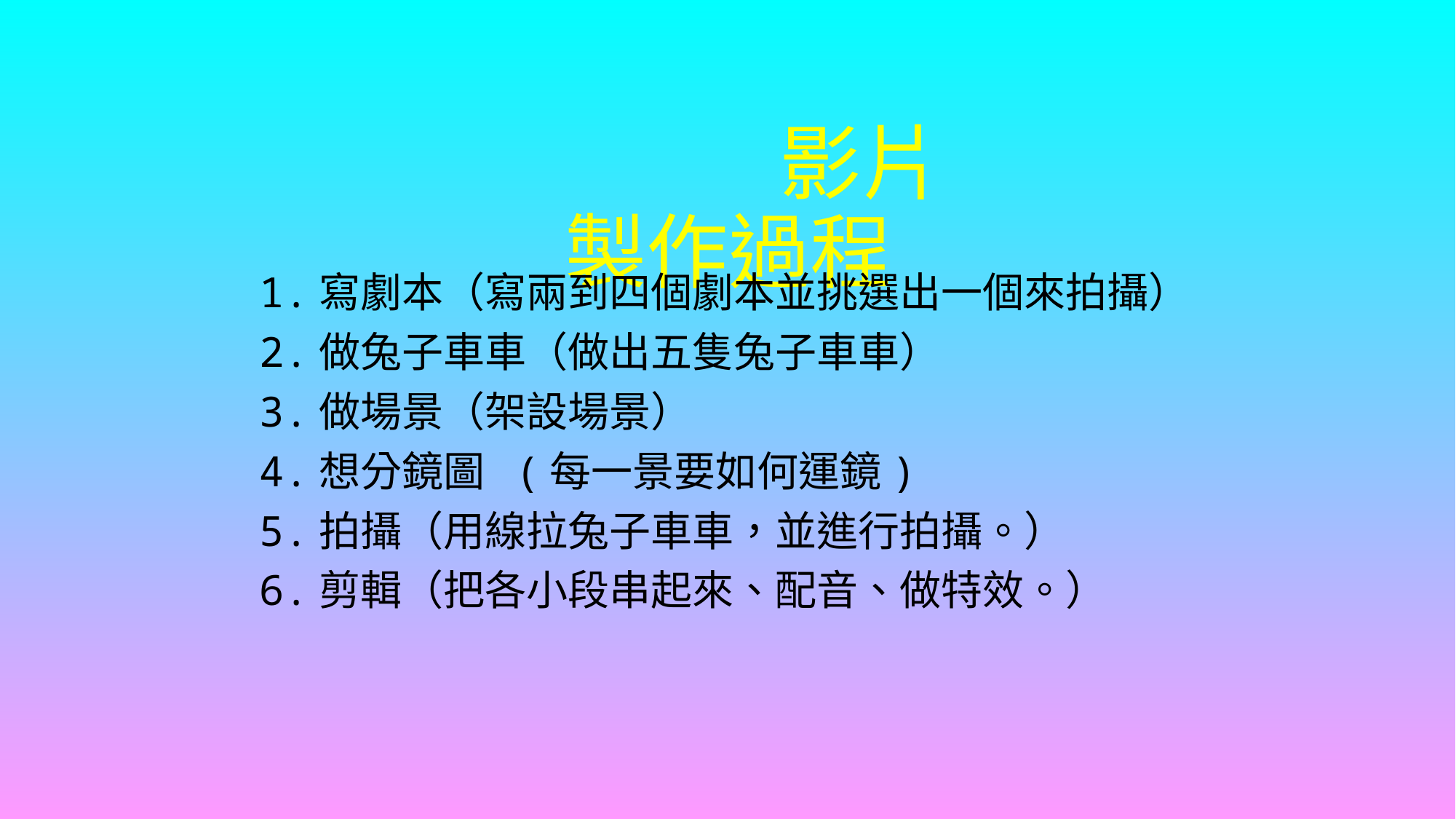

# 影片製作過程
1.寫劇本（寫兩到四個劇本並挑選出一個來拍攝）
2.做兔子車車（做出五隻兔子車車）
3.做場景（架設場景）
4.想分鏡圖 (每一景要如何運鏡)
5.拍攝（用線拉兔子車車，並進行拍攝。）
6.剪輯（把各小段串起來、配音、做特效。）